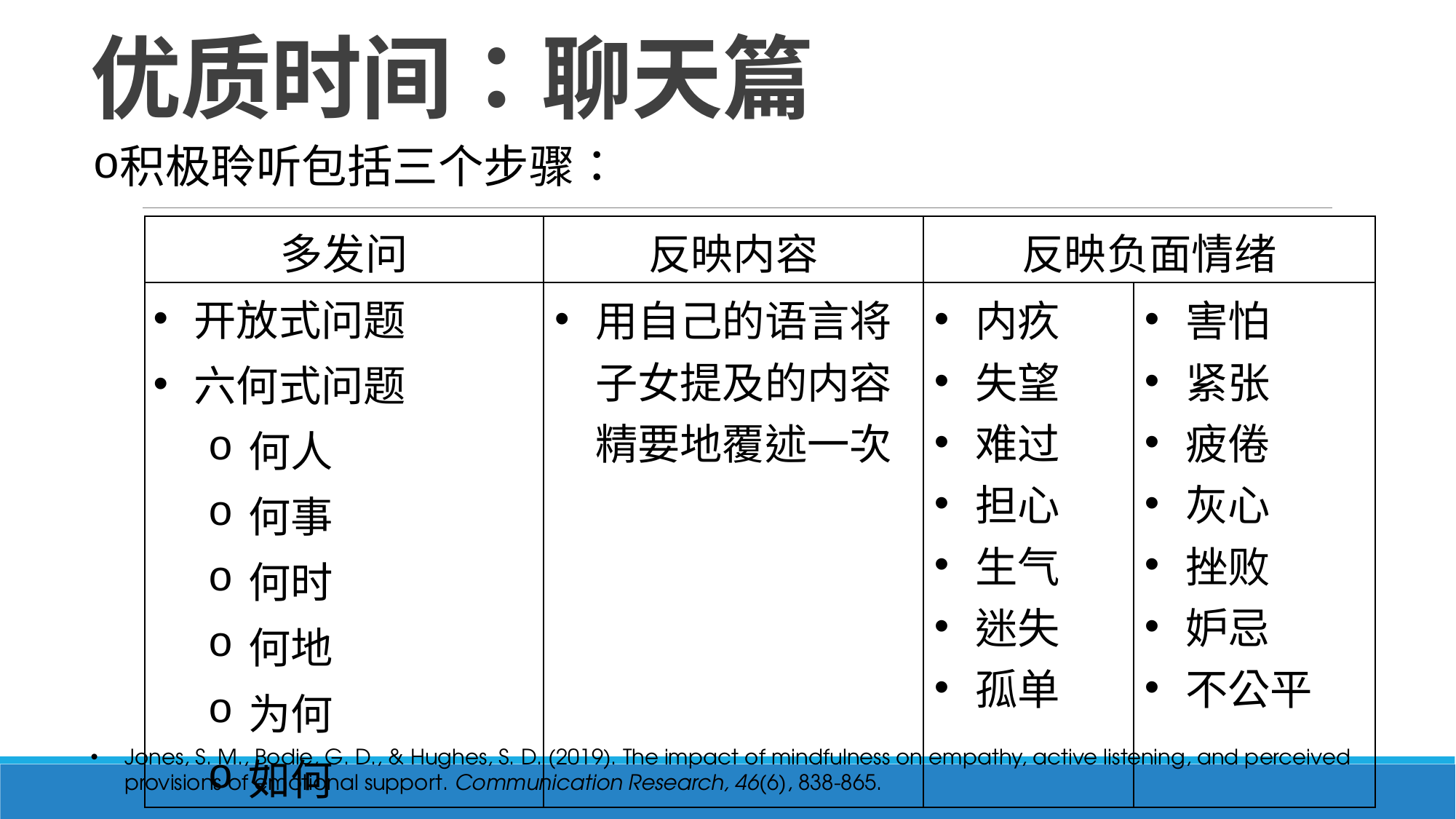

# 优质时间：聊天篇
积极聆听包括三个步骤：

| 多发问 | 反映内容 | 反映负面情绪 |  |
| --- | --- | --- | --- |
| 开放式问题 六何式问题 何人 何事 何时 何地 为何 如何 | 用自己的语言将子女提及的内容精要地覆述一次 | 内疚 失望 难过 担心 生气 迷失 孤单 | 害怕 紧张 疲倦 灰心 挫败 妒忌 不公平 |
Jones, S. M., Bodie, G. D., & Hughes, S. D. (2019). The impact of mindfulness on empathy, active listening, and perceived provisions of emotional support. Communication Research, 46(6), 838-865.